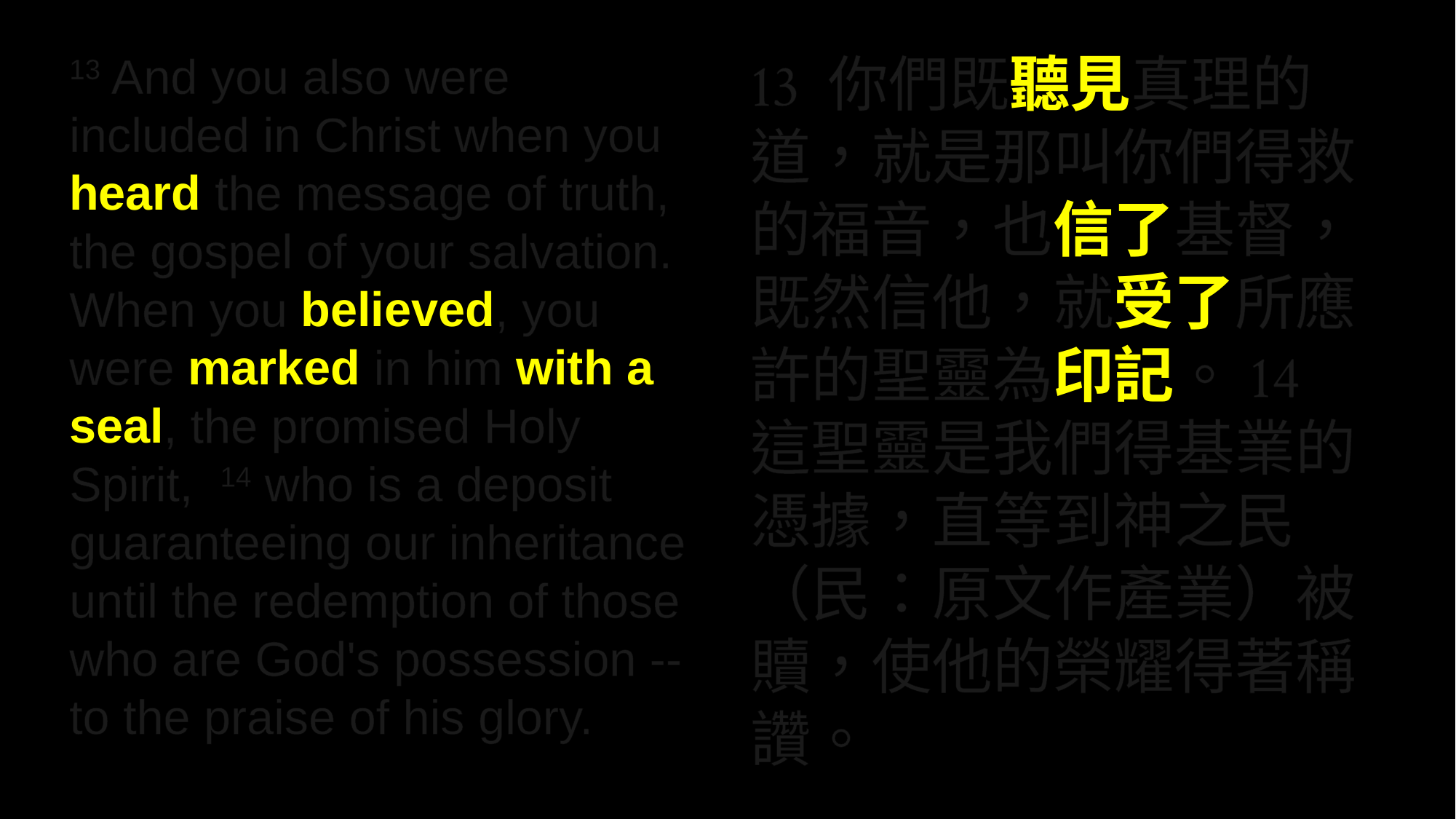

13 你們既聽見真理的道，就是那叫你們得救的福音，也信了基督，既然信他，就受了所應許的聖靈為印記。14  這聖靈是我們得基業的憑據，直等到神之民（民：原文作產業）被贖，使他的榮耀得著稱讚。
13 And you also were included in Christ when you heard the message of truth, the gospel of your salvation. When you believed, you were marked in him with a seal, the promised Holy Spirit,  14 who is a deposit guaranteeing our inheritance until the redemption of those who are God's possession -- to the praise of his glory.